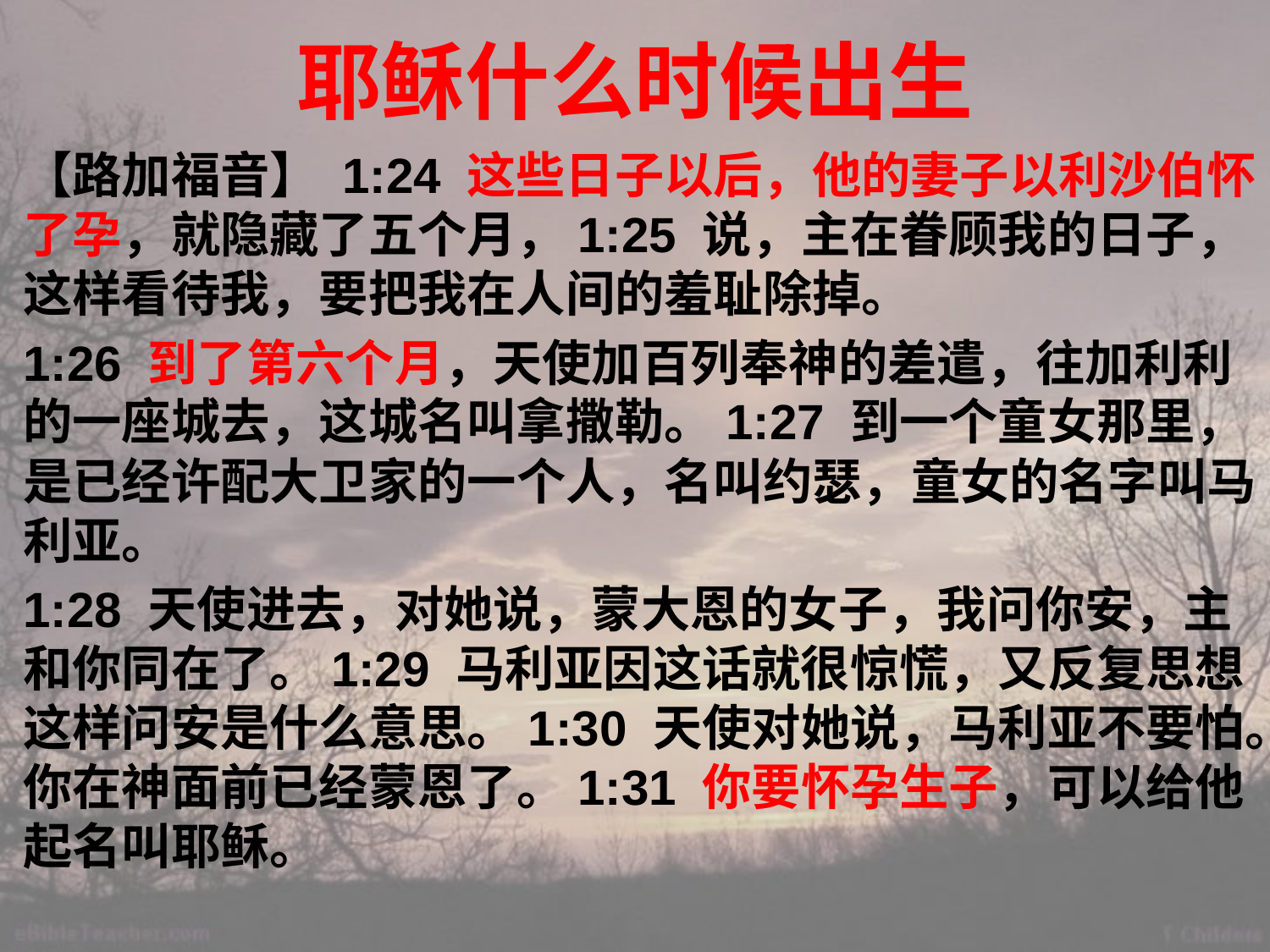

# 耶稣什么时候出生
【路加福音】 1:24 这些日子以后，他的妻子以利沙伯怀了孕，就隐藏了五个月，1:25 说，主在眷顾我的日子，这样看待我，要把我在人间的羞耻除掉。
1:26 到了第六个月，天使加百列奉神的差遣，往加利利的一座城去，这城名叫拿撒勒。1:27 到一个童女那里，是已经许配大卫家的一个人，名叫约瑟，童女的名字叫马利亚。
1:28 天使进去，对她说，蒙大恩的女子，我问你安，主和你同在了。1:29 马利亚因这话就很惊慌，又反复思想这样问安是什么意思。1:30 天使对她说，马利亚不要怕。你在神面前已经蒙恩了。1:31 你要怀孕生子，可以给他起名叫耶稣。